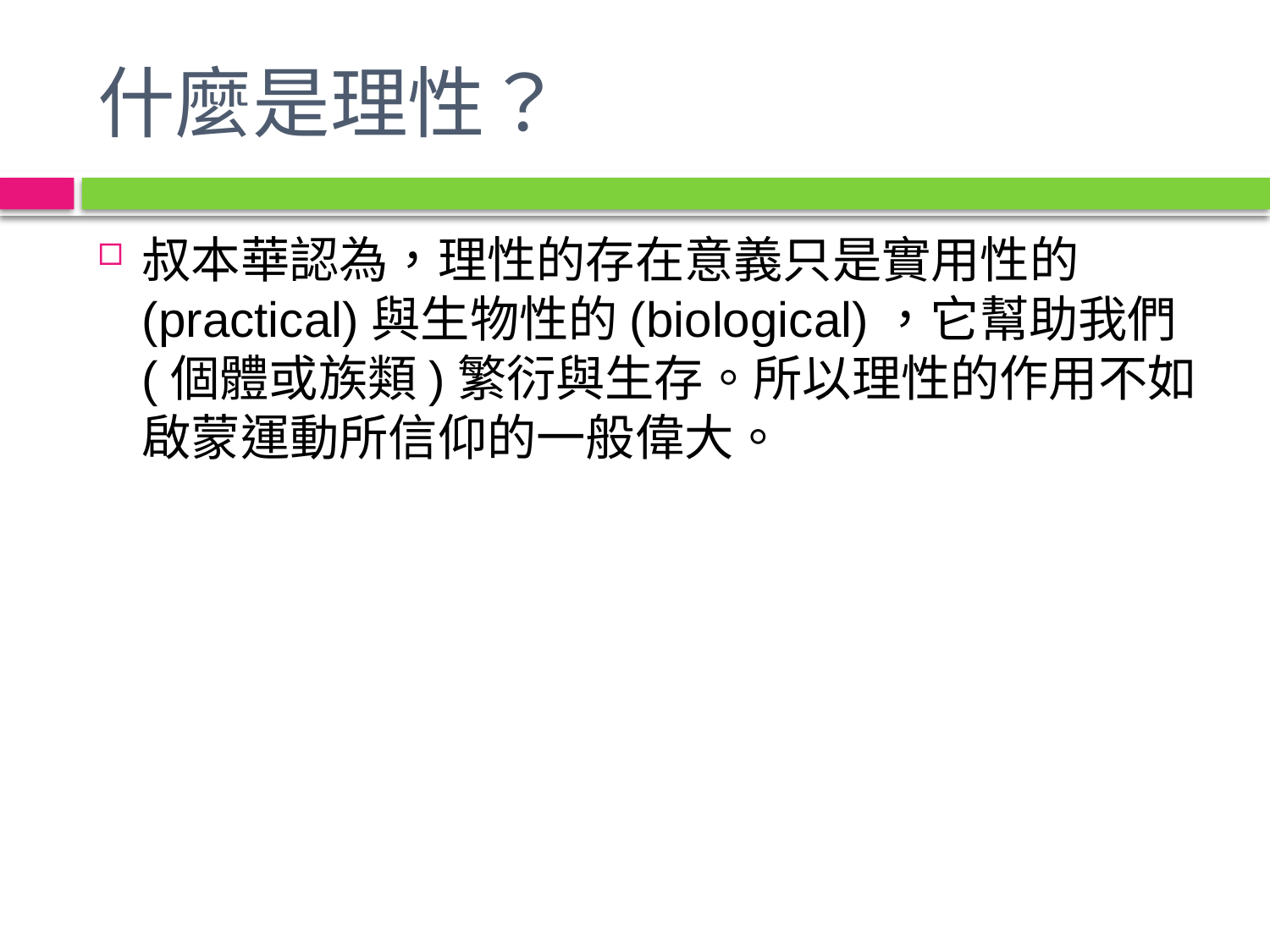

# 什麼是理性？
叔本華認為，理性的存在意義只是實用性的(practical)與生物性的(biological)，它幫助我們(個體或族類)繁衍與生存。所以理性的作用不如啟蒙運動所信仰的一般偉大。